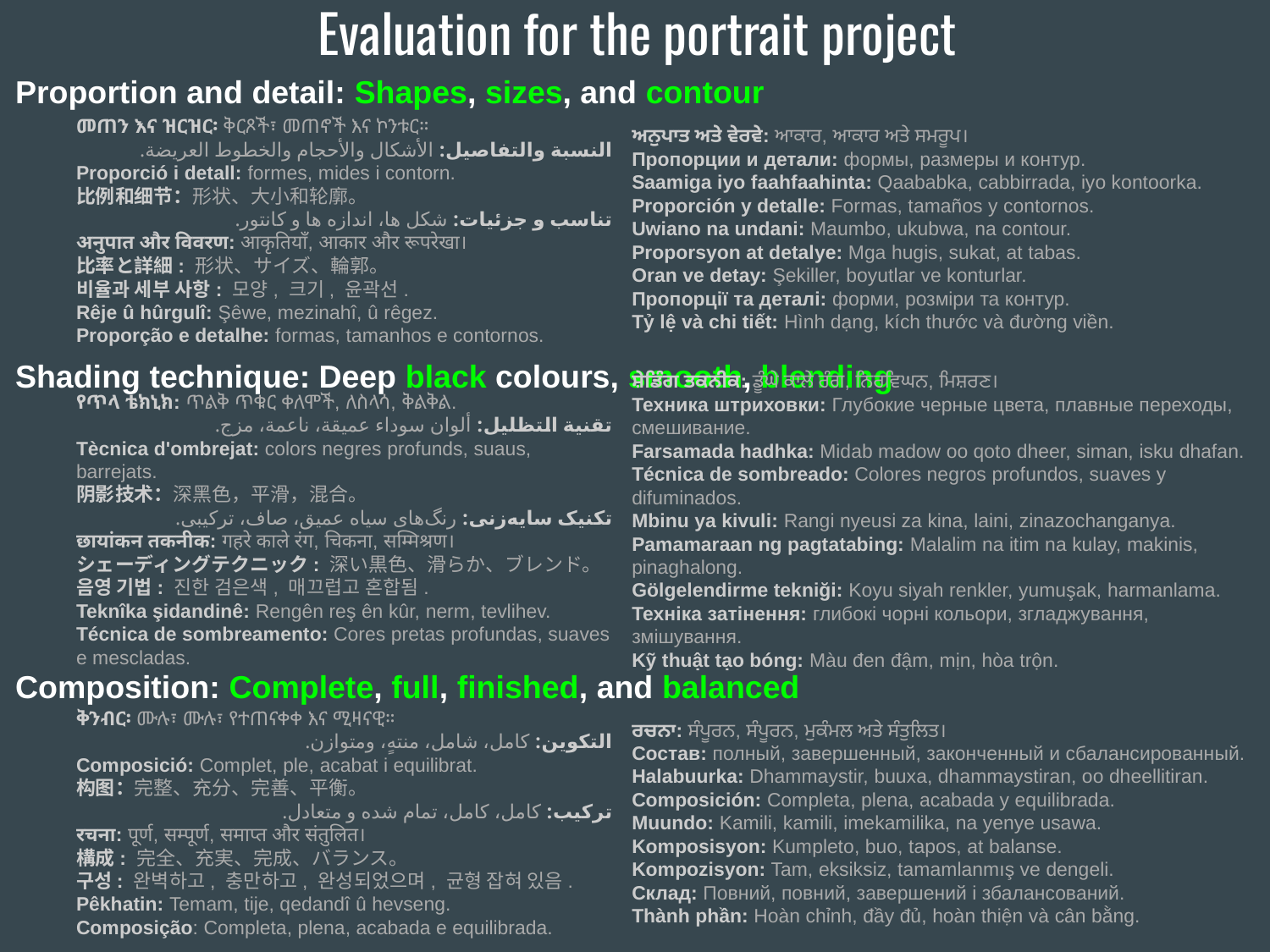

Evaluation for the portrait project
Proportion and detail: Shapes, sizes, and contour

Shading technique: Deep black colours, smooth, blending

Composition: Complete, full, finished, and balanced

ਅਨੁਪਾਤ ਅਤੇ ਵੇਰਵੇ: ਆਕਾਰ, ਆਕਾਰ ਅਤੇ ਸਮਰੂਪ।
Пропорции и детали: формы, размеры и контур.
Saamiga iyo faahfaahinta: Qaababka, cabbirrada, iyo kontoorka.
Proporción y detalle: Formas, tamaños y contornos.
Uwiano na undani: Maumbo, ukubwa, na contour.
Proporsyon at detalye: Mga hugis, sukat, at tabas.
Oran ve detay: Şekiller, boyutlar ve konturlar.
Пропорції та деталі: форми, розміри та контур.
Tỷ lệ và chi tiết: Hình dạng, kích thước và đường viền.
መጠን እና ዝርዝር፡ ቅርጾች፣ መጠኖች እና ኮንቱር።
النسبة والتفاصيل: الأشكال والأحجام والخطوط العريضة.
Proporció i detall: formes, mides i contorn.
比例和细节：形状、大小和轮廓。
تناسب و جزئیات: شکل ها، اندازه ها و کانتور.
अनुपात और विवरण: आकृतियाँ, आकार और रूपरेखा।
比率と詳細: 形状、サイズ、輪郭。
비율과 세부 사항: 모양, 크기, 윤곽선.
Rêje û hûrgulî: Şêwe, mezinahî, û rêgez.
Proporção e detalhe: formas, tamanhos e contornos.
የጥላ ቴክኒክ: ጥልቅ ጥቁር ቀለሞች, ለስላሳ, ቅልቅል.
تقنية التظليل: ألوان سوداء عميقة، ناعمة، مزج.
Tècnica d'ombrejat: colors negres profunds, suaus, barrejats.
阴影技术：深黑色，平滑，混合。
تکنیک سایه‌زنی: رنگ‌های سیاه عمیق، صاف، ترکیبی.
छायांकन तकनीक: गहरे काले रंग, चिकना, सम्मिश्रण।
シェーディングテクニック: 深い黒色、滑らか、ブレンド。
음영 기법: 진한 검은색, 매끄럽고 혼합됨.
Teknîka şidandinê: Rengên reş ên kûr, nerm, tevlihev.
Técnica de sombreamento: Cores pretas profundas, suaves e mescladas.
ਸ਼ੇਡਿੰਗ ਤਕਨੀਕ: ਡੂੰਘੇ ਕਾਲੇ ਰੰਗ, ਨਿਰਵਿਘਨ, ਮਿਸ਼ਰਣ।
Техника штриховки: Глубокие черные цвета, плавные переходы, смешивание.
Farsamada hadhka: Midab madow oo qoto dheer, siman, isku dhafan.
Técnica de sombreado: Colores negros profundos, suaves y difuminados.
Mbinu ya kivuli: Rangi nyeusi za kina, laini, zinazochanganya.
Pamamaraan ng pagtatabing: Malalim na itim na kulay, makinis, pinaghalong.
Gölgelendirme tekniği: Koyu siyah renkler, yumuşak, harmanlama.
Техніка затінення: глибокі чорні кольори, згладжування, змішування.
Kỹ thuật tạo bóng: Màu đen đậm, mịn, hòa trộn.

ቅንብር፡ ሙሉ፣ ሙሉ፣ የተጠናቀቀ እና ሚዛናዊ።
التكوين: كامل، شامل، منتهٍ، ومتوازن.
Composició: Complet, ple, acabat i equilibrat.
构图：完整、充分、完善、平衡。
ترکیب: کامل، کامل، تمام شده و متعادل.
रचना: पूर्ण, सम्पूर्ण, समाप्त और संतुलित।
構成: 完全、充実、完成、バランス。
구성: 완벽하고, 충만하고, 완성되었으며, 균형 잡혀 있음.
Pêkhatin: Temam, tije, qedandî û hevseng.
Composição: Completa, plena, acabada e equilibrada.
ਰਚਨਾ: ਸੰਪੂਰਨ, ਸੰਪੂਰਨ, ਮੁਕੰਮਲ ਅਤੇ ਸੰਤੁਲਿਤ।
Состав: полный, завершенный, законченный и сбалансированный.
Halabuurka: Dhammaystir, buuxa, dhammaystiran, oo dheellitiran.
Composición: Completa, plena, acabada y equilibrada.
Muundo: Kamili, kamili, imekamilika, na yenye usawa.
Komposisyon: Kumpleto, buo, tapos, at balanse.
Kompozisyon: Tam, eksiksiz, tamamlanmış ve dengeli.
Склад: Повний, повний, завершений і збалансований.
Thành phần: Hoàn chỉnh, đầy đủ, hoàn thiện và cân bằng.